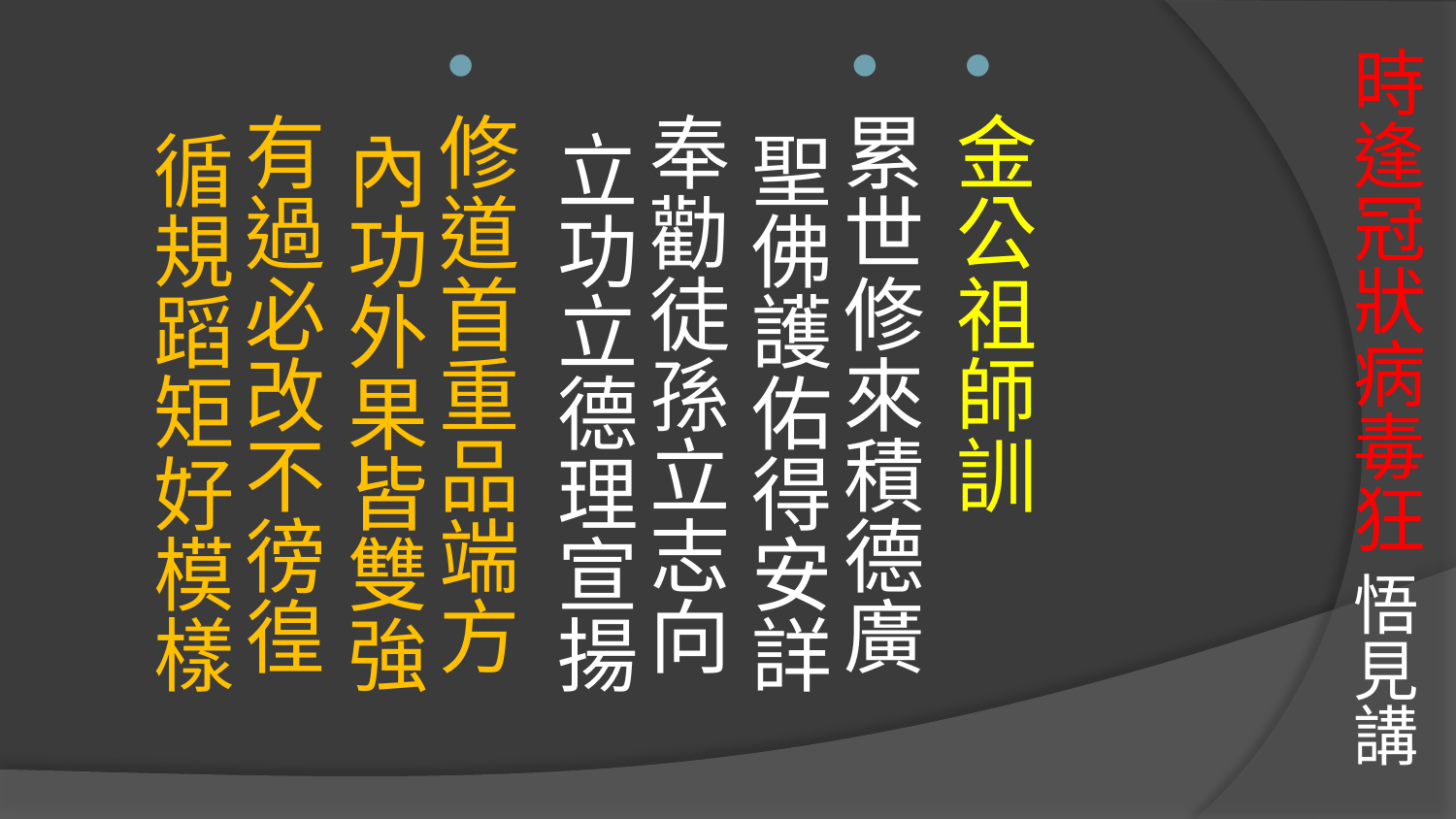

# 時逢冠狀病毒狂 悟見講
金公祖師訓
累世修來積德廣       聖佛護佑得安詳
奉勸徒孫立志向       立功立德理宣揚
修道首重品端方       內功外果皆雙強
有過必改不徬徨       循規蹈矩好模樣